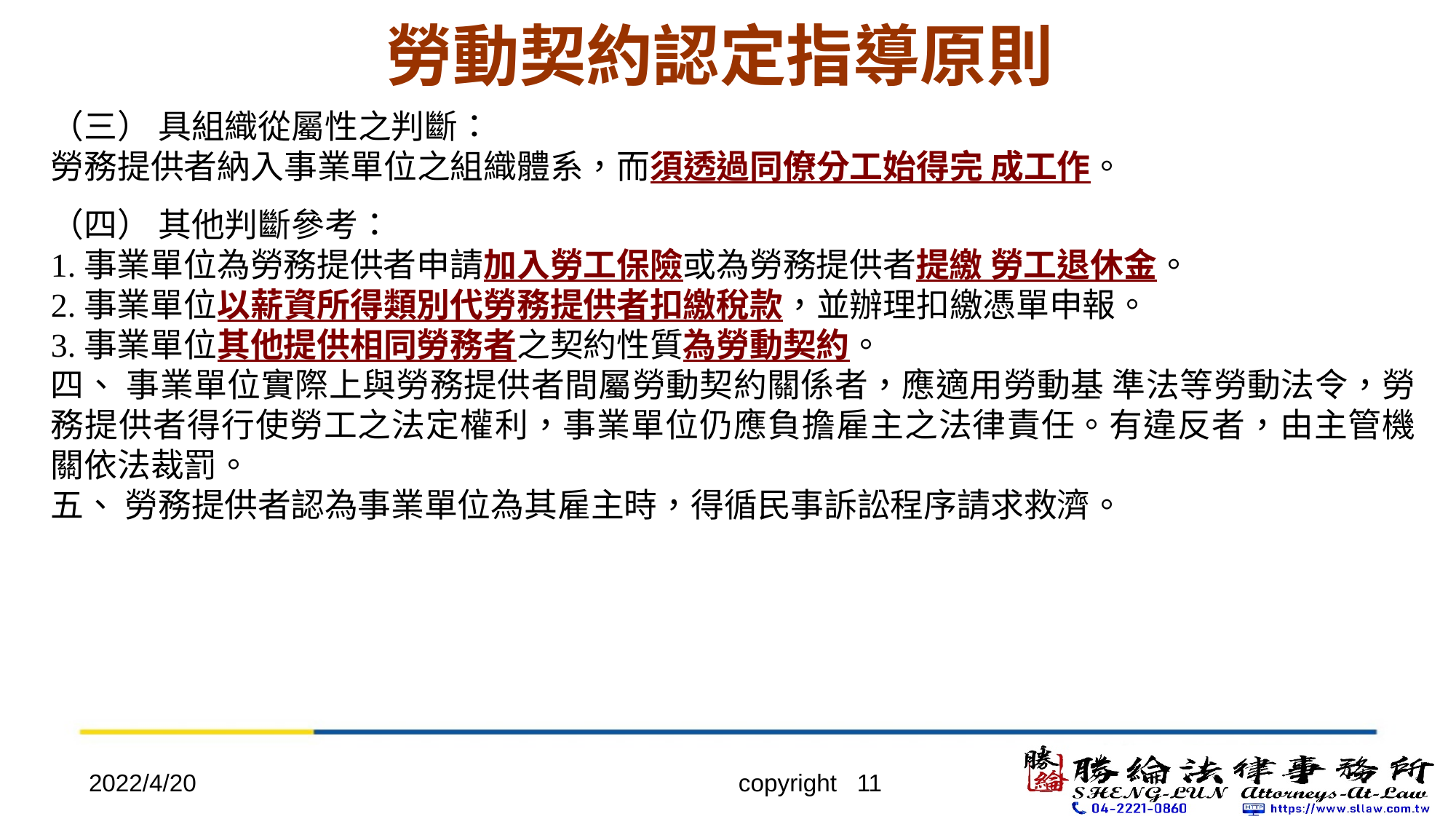

# 勞動契約認定指導原則
（三） 具組織從屬性之判斷：
勞務提供者納入事業單位之組織體系，而須透過同僚分工始得完 成工作。

（四） 其他判斷參考：
1.事業單位為勞務提供者申請加入勞工保險或為勞務提供者提繳 勞工退休金。
2.事業單位以薪資所得類別代勞務提供者扣繳稅款，並辦理扣繳憑單申報。
3.事業單位其他提供相同勞務者之契約性質為勞動契約。
四、 事業單位實際上與勞務提供者間屬勞動契約關係者，應適用勞動基 準法等勞動法令，勞務提供者得行使勞工之法定權利，事業單位仍應負擔雇主之法律責任。有違反者，由主管機關依法裁罰。
五、 勞務提供者認為事業單位為其雇主時，得循民事訴訟程序請求救濟。

2022/4/20
copyright   11